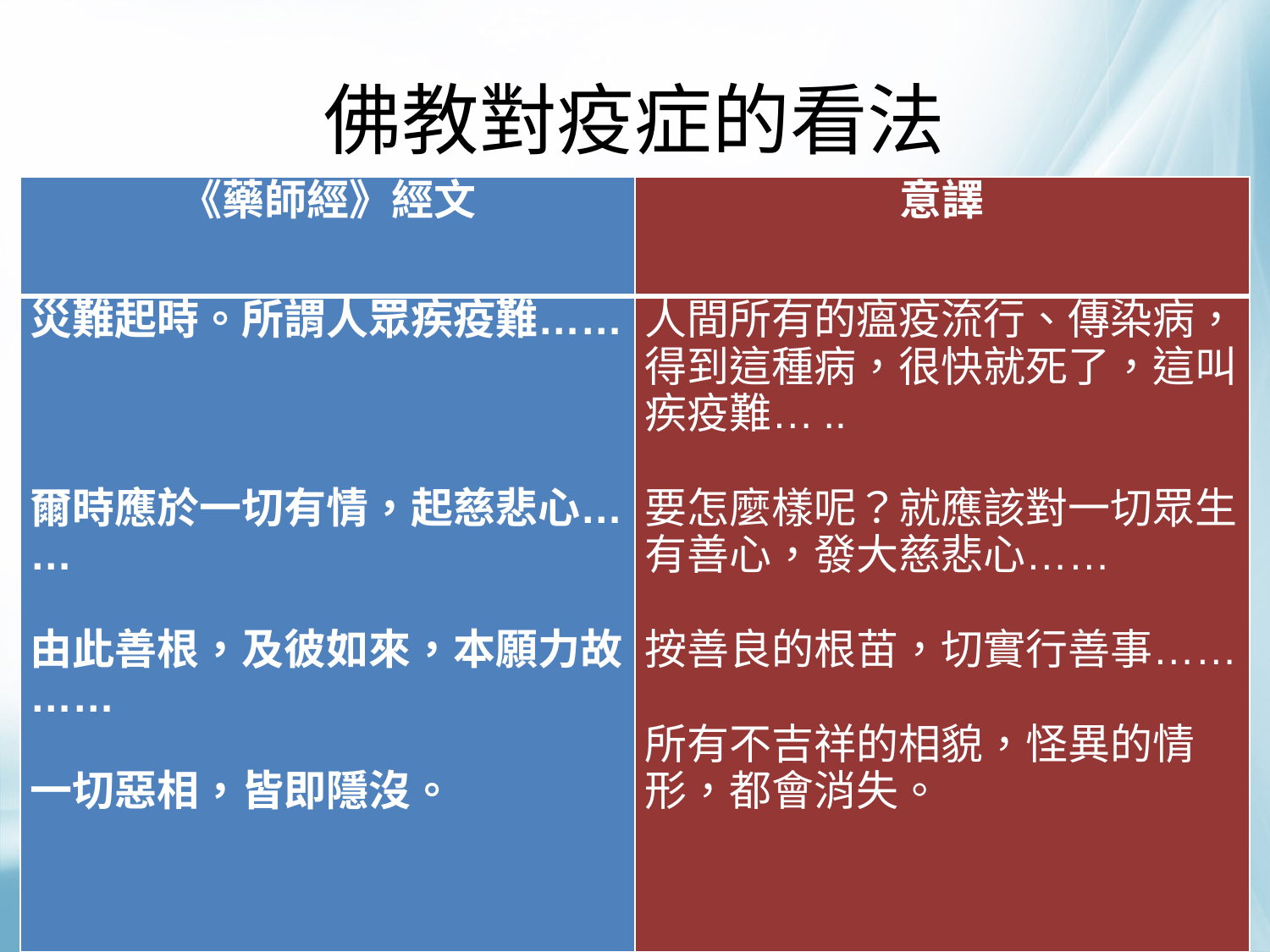

# 佛教對疫症的看法
| 《藥師經》經文 | 意譯 |
| --- | --- |
| 災難起時。所謂人眾疾疫難……   爾時應於一切有情，起慈悲心……   由此善根，及彼如來，本願力故…… 一切惡相，皆即隱沒。 | 人間所有的瘟疫流行、傳染病，得到這種病，很快就死了，這叫疾疫難…..   要怎麼樣呢？就應該對一切眾生有善心，發大慈悲心……   按善良的根苗，切實行善事……   所有不吉祥的相貌，怪異的情形，都會消失。 |